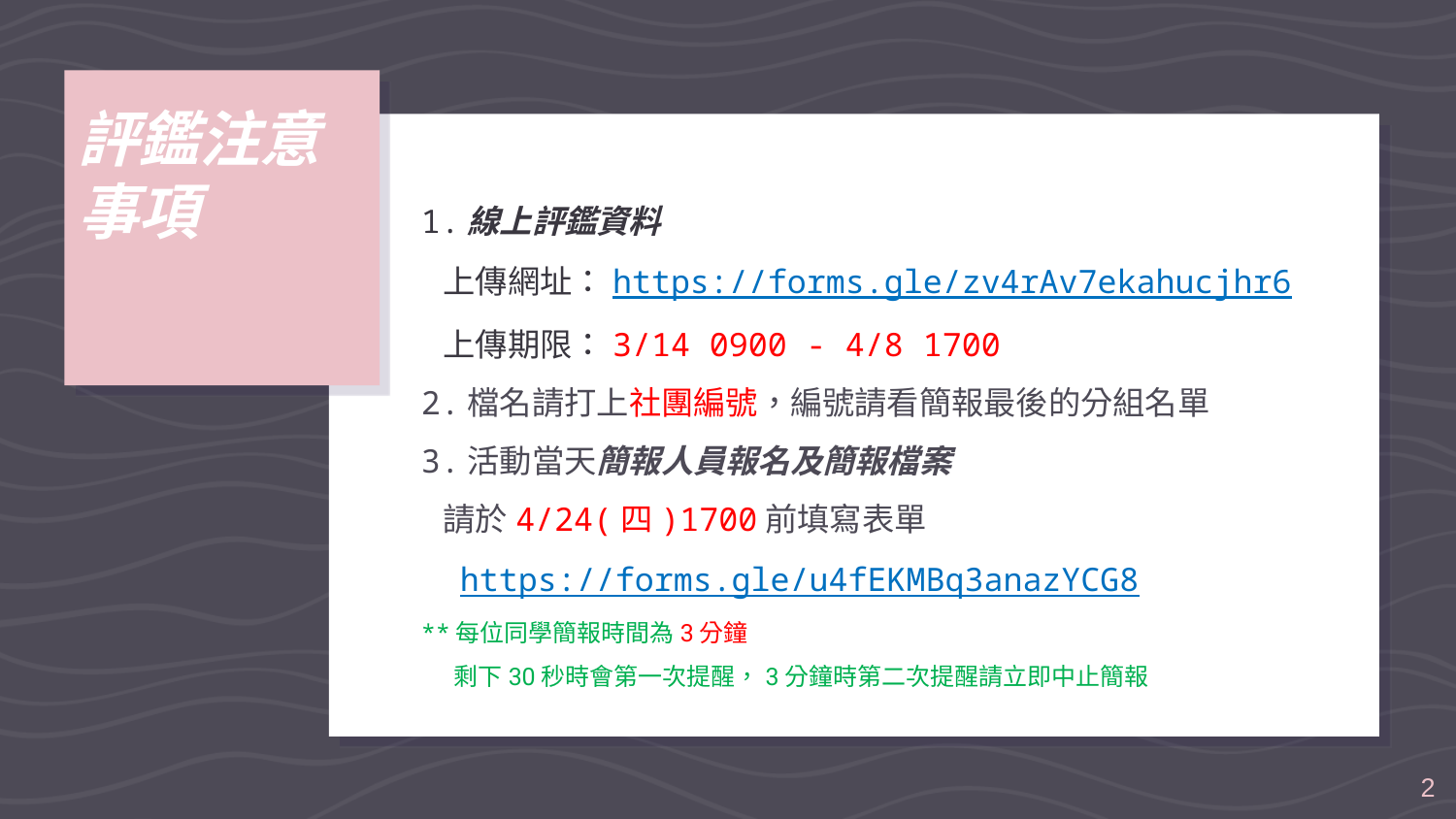

# 評鑑注意 事項
1.線上評鑑資料
  上傳網址：https://forms.gle/zv4rAv7ekahucjhr6
  上傳期限：3/14 0900 - 4/8 1700
2.檔名請打上社團編號，編號請看簡報最後的分組名單
3.活動當天簡報人員報名及簡報檔案
  請於4/24(四)1700前填寫表單
  https://forms.gle/u4fEKMBq3anazYCG8
**每位同學簡報時間為3分鐘
    剩下30秒時會第一次提醒，3分鐘時第二次提醒請立即中止簡報

2